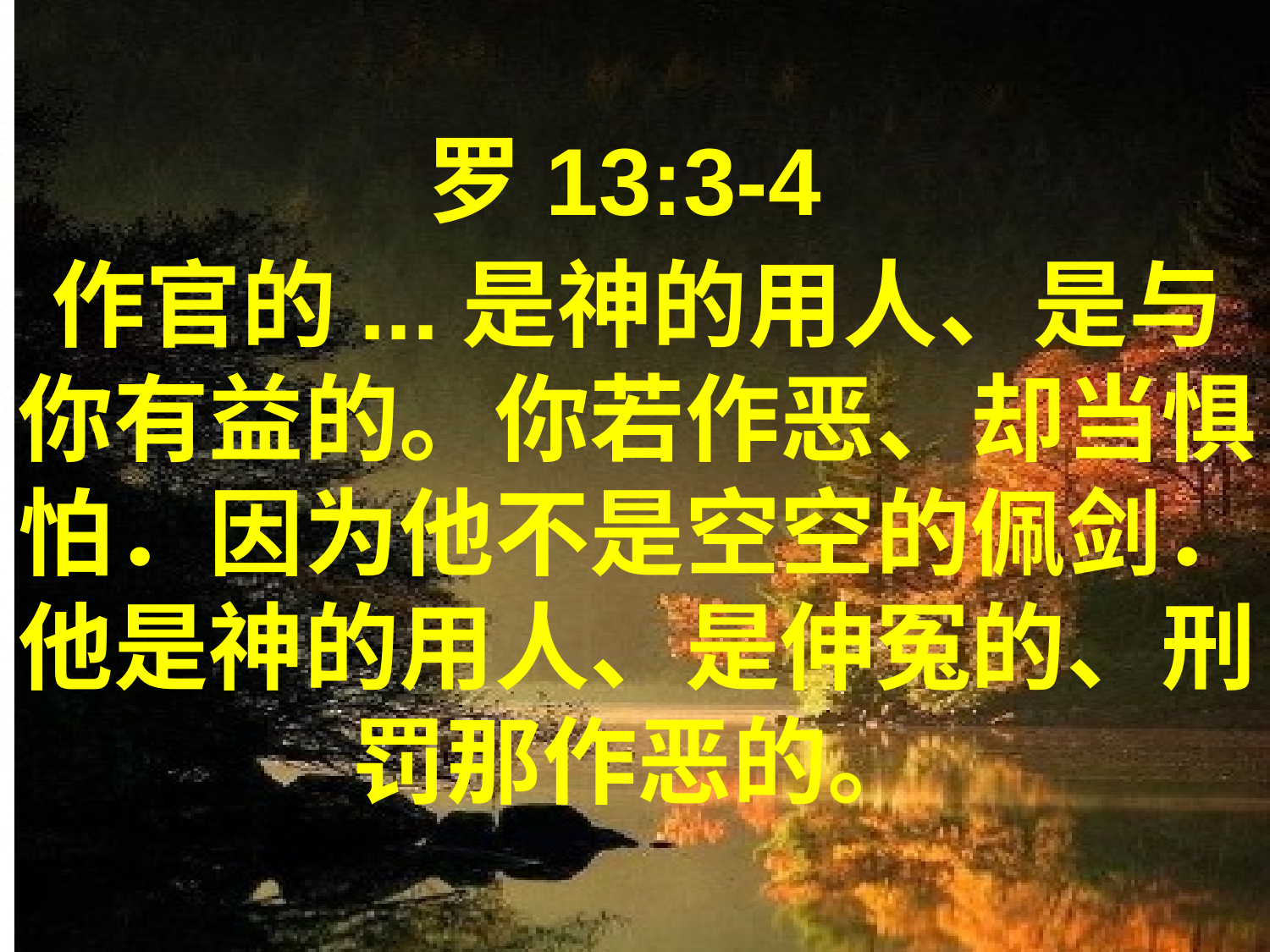

罗13:3-4
作官的...是神的用人、是与你有益的。你若作恶、却当惧怕．因为他不是空空的佩剑．他是神的用人、是伸冤的、刑罚那作恶的。